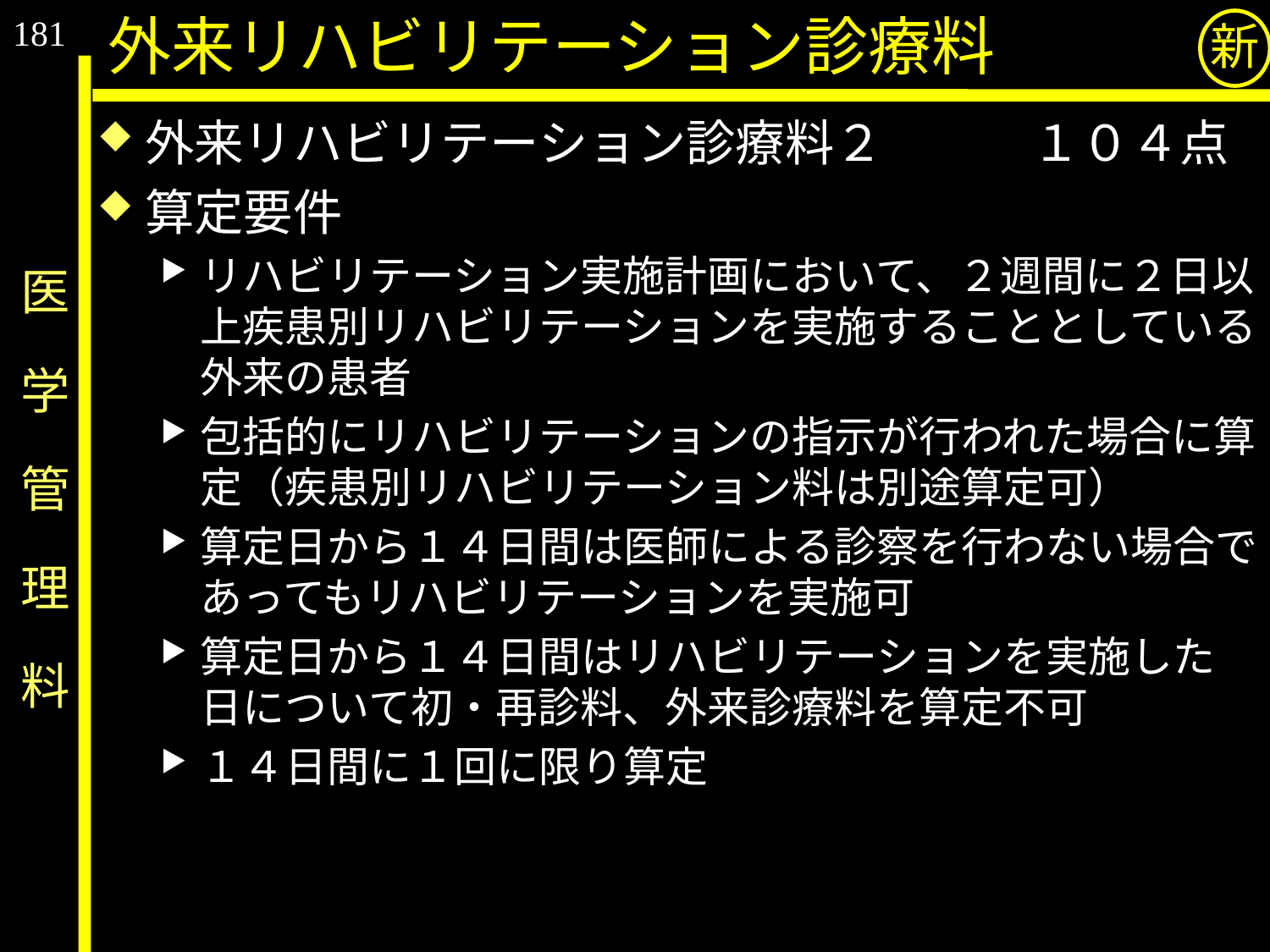

181
外来リハビリテーション診療料
新

外来リハビリテーション診療料２　　　１０４点
算定要件
リハビリテーション実施計画において、２週間に２日以上疾患別リハビリテーションを実施することとしている外来の患者
包括的にリハビリテーションの指示が行われた場合に算定（疾患別リハビリテーション料は別途算定可）
算定日から１４日間は医師による診察を行わない場合であってもリハビリテーションを実施可
算定日から１４日間はリハビリテーションを実施した日について初・再診料、外来診療料を算定不可
１４日間に１回に限り算定

# 医　学　管　理　料